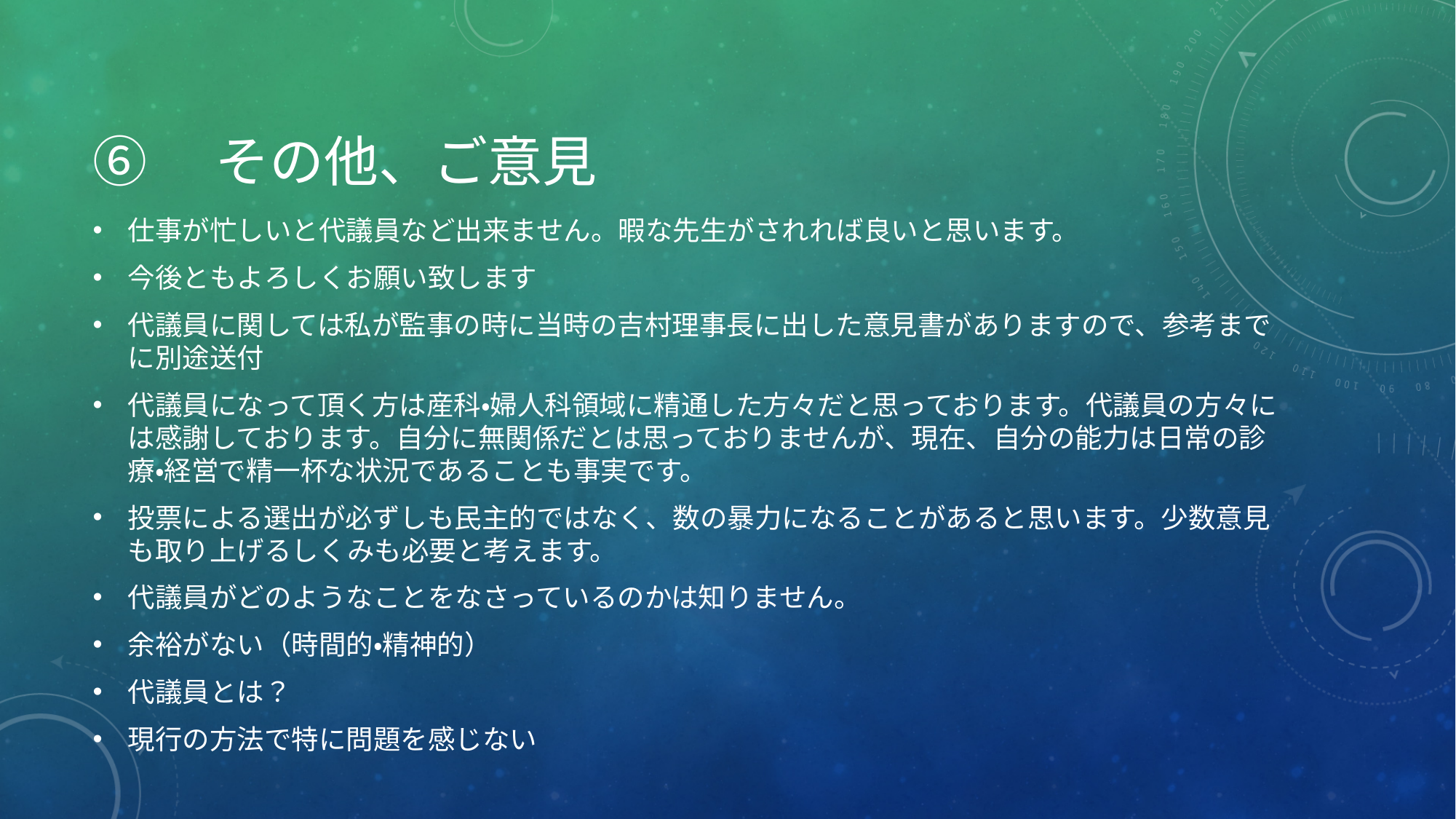

# ⑥　その他、ご意見
仕事が忙しいと代議員など出来ません。暇な先生がされれば良いと思います。
今後ともよろしくお願い致します
代議員に関しては私が監事の時に当時の吉村理事長に出した意見書がありますので、参考までに別途送付
代議員になって頂く方は産科・婦人科領域に精通した方々だと思っております。代議員の方々には感謝しております。自分に無関係だとは思っておりませんが、現在、自分の能力は日常の診療・経営で精一杯な状況であることも事実です。
投票による選出が必ずしも民主的ではなく、数の暴力になることがあると思います。少数意見も取り上げるしくみも必要と考えます。
代議員がどのようなことをなさっているのかは知りません。
余裕がない（時間的・精神的）
代議員とは？
現行の方法で特に問題を感じない